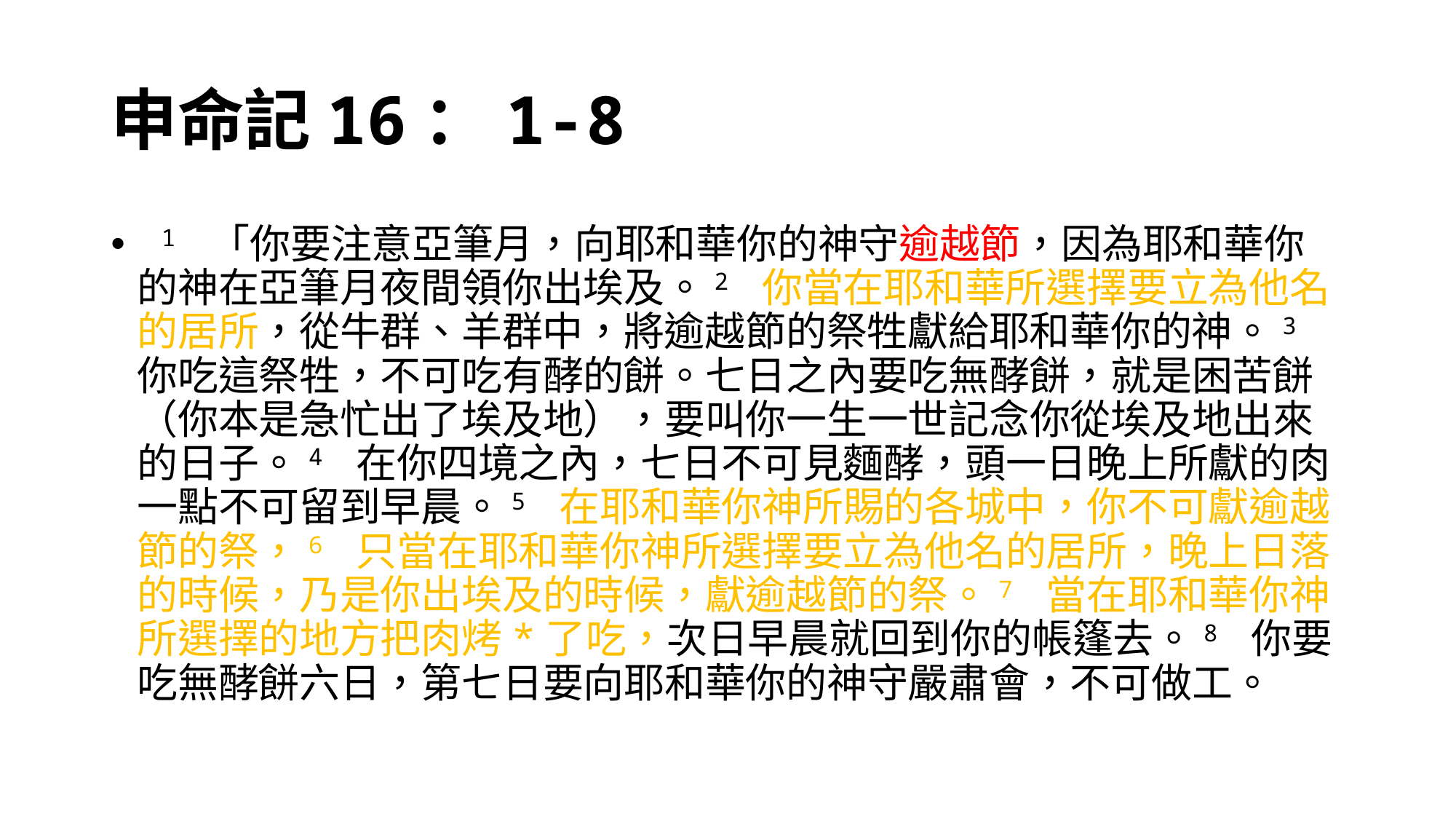

# 申命記16：1-8
​ 1 「你要注意亞筆月，向耶和華你的神守逾越節，因為耶和華你的神在亞筆月夜間領你出埃及。2 你當在耶和華所選擇要立為他名的居所，從牛群、羊群中，將逾越節的祭牲獻給耶和華你的神。3 你吃這祭牲，不可吃有酵的餅。七日之內要吃無酵餅，就是困苦餅（你本是急忙出了埃及地），要叫你一生一世記念你從埃及地出來的日子。4 在你四境之內，七日不可見麵酵，頭一日晚上所獻的肉一點不可留到早晨。5 在耶和華你神所賜的各城中，你不可獻逾越節的祭，6 只當在耶和華你神所選擇要立為他名的居所，晚上日落的時候，乃是你出埃及的時候，獻逾越節的祭。7 當在耶和華你神所選擇的地方把肉烤*了吃，次日早晨就回到你的帳篷去。8 你要吃無酵餅六日，第七日要向耶和華你的神守嚴肅會，不可做工。